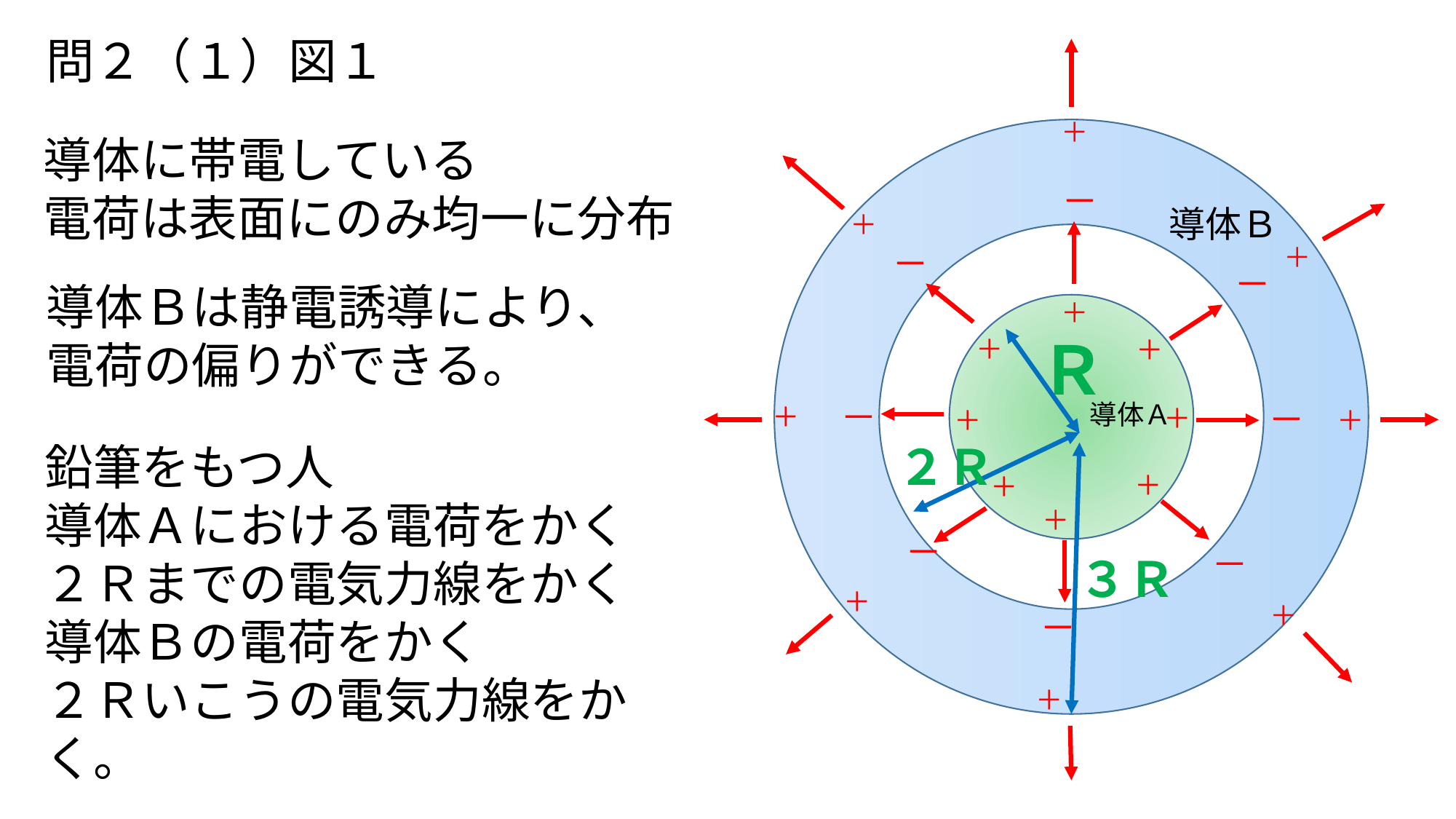

# 問２（１）図１
＋

Ｒ
２Ｒ
３Ｒ
導体に帯電している
電荷は表面にのみ均一に分布
－
導体Ｂ
＋
－
＋
－
導体Ｂは静電誘導により、電荷の偏りができる。
＋
＋
＋
－
－
導体Ａ
＋
＋
＋
＋
鉛筆をもつ人
導体Ａにおける電荷をかく
２Ｒまでの電気力線をかく
導体Ｂの電荷をかく
２Ｒいこうの電気力線をかく。
＋
＋

＋
－
－
＋
＋
－
＋